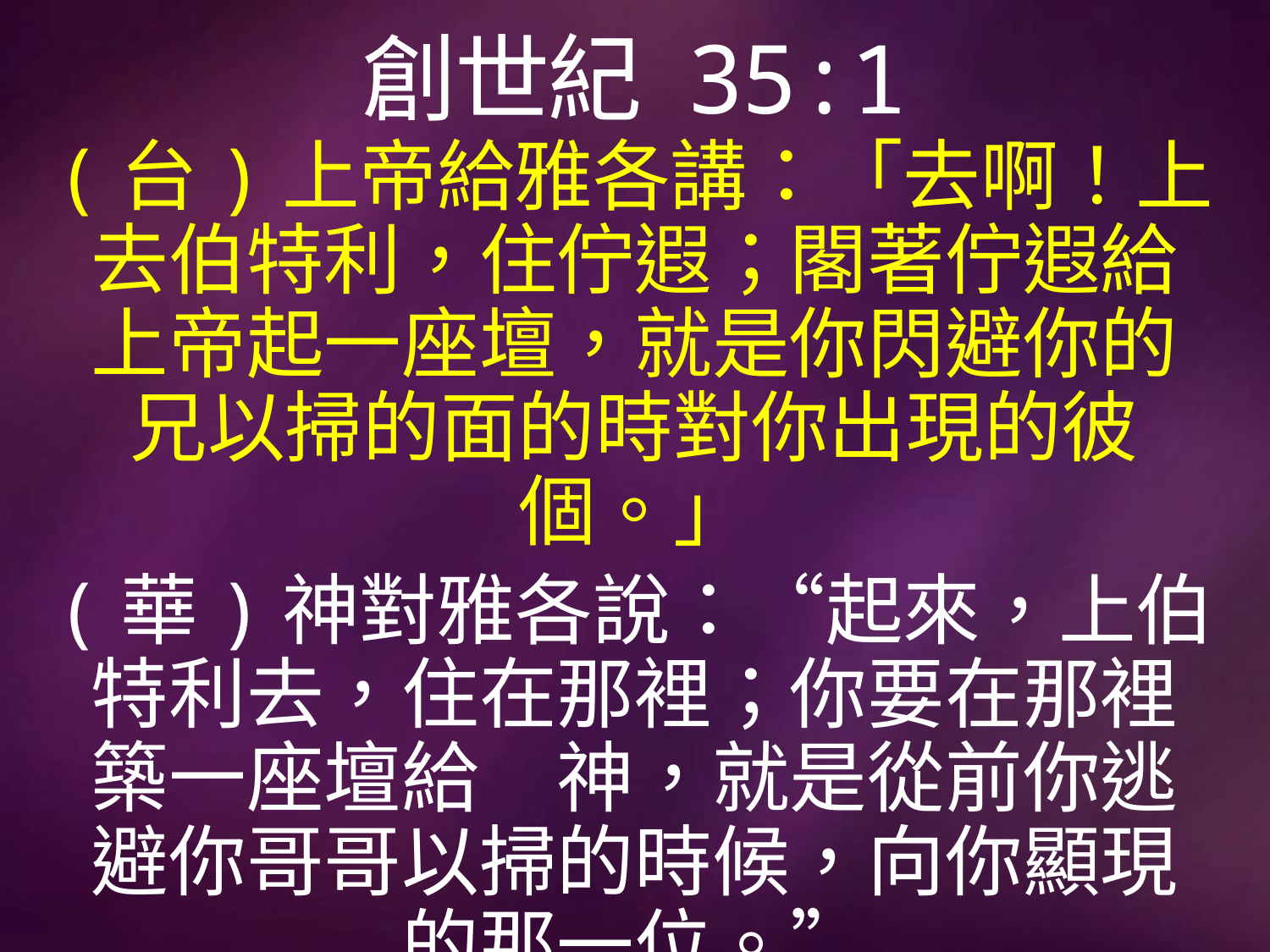

# 創世紀 35:1
(台)上帝給雅各講：「去啊！上去伯特利，住佇遐；閣著佇遐給上帝起一座壇，就是你閃避你的兄以掃的面的時對你出現的彼個。」
(華)神對雅各說：“起來，上伯特利去，住在那裡；你要在那裡築一座壇給　神，就是從前你逃避你哥哥以掃的時候，向你顯現的那一位。”